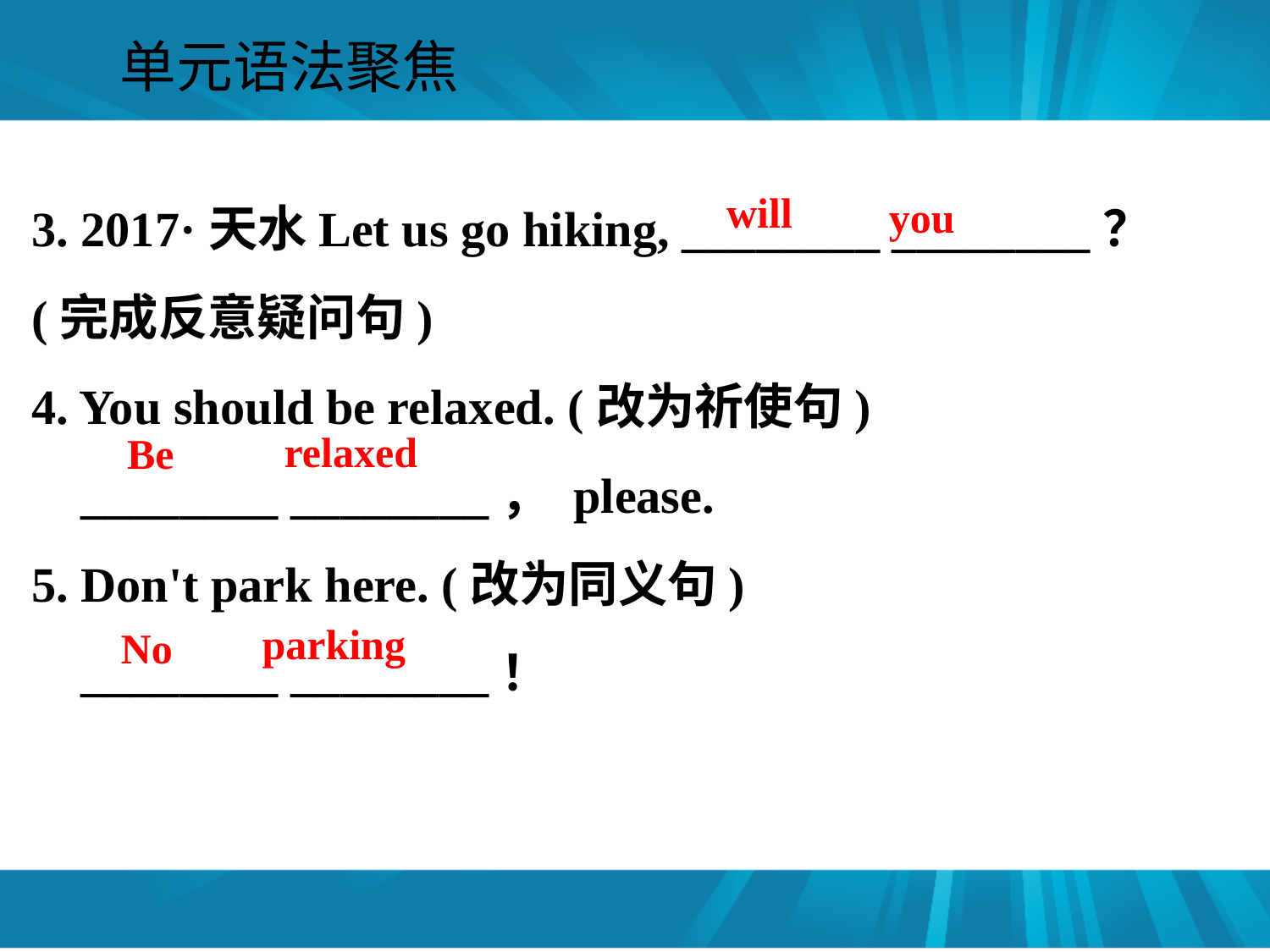

#
单元语法聚焦
3. 2017·天水Let us go hiking, ________ ________？ (完成反意疑问句)
4. You should be relaxed. (改为祈使句)
    ________ ________， please.
5. Don't park here. (改为同义句)
    ________ ________！
will
you
relaxed
Be
parking
No